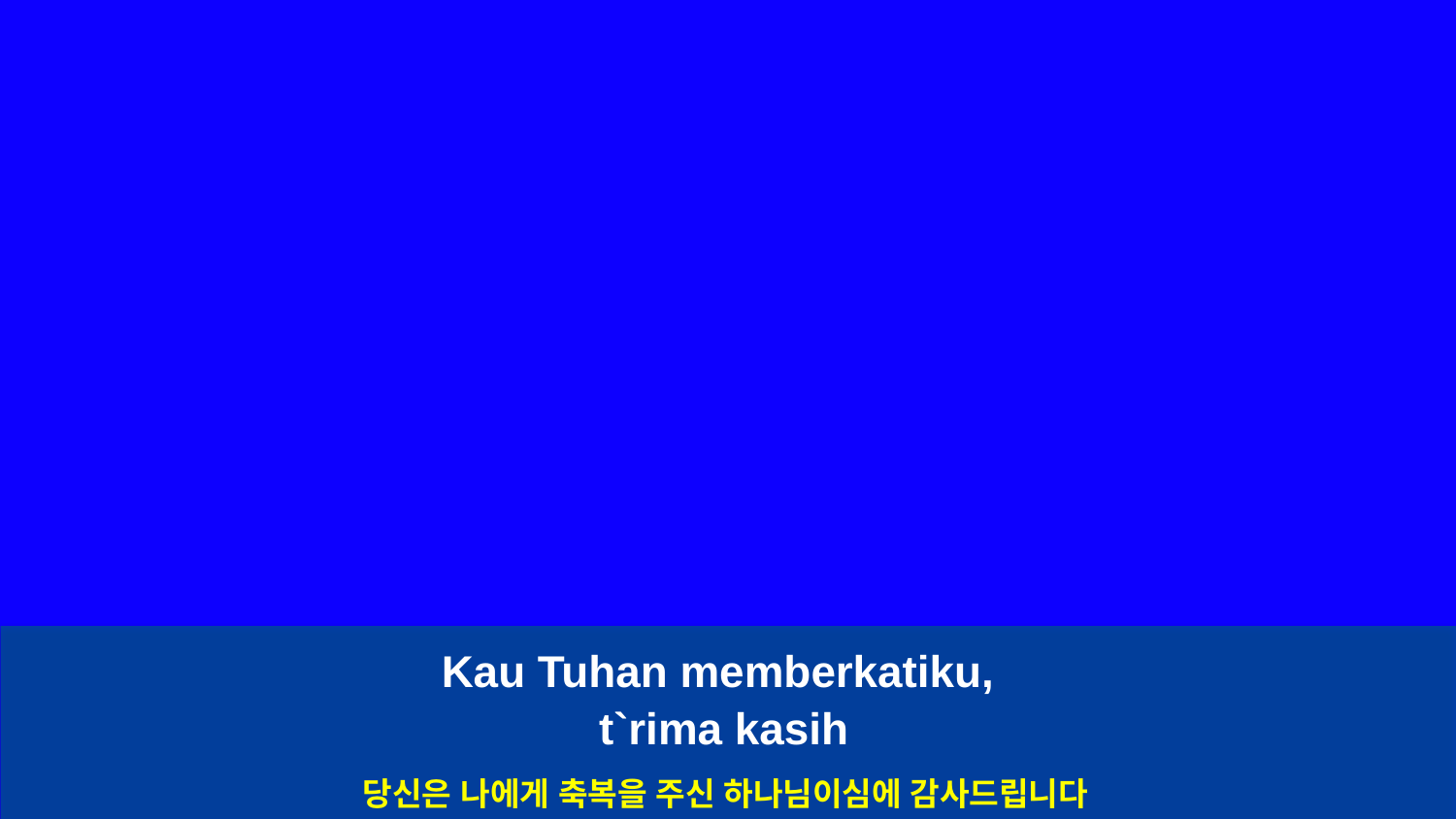

Kau Tuhan memberkatiku,
t`rima kasih
당신은 나에게 축복을 주신 하나님이심에 감사드립니다